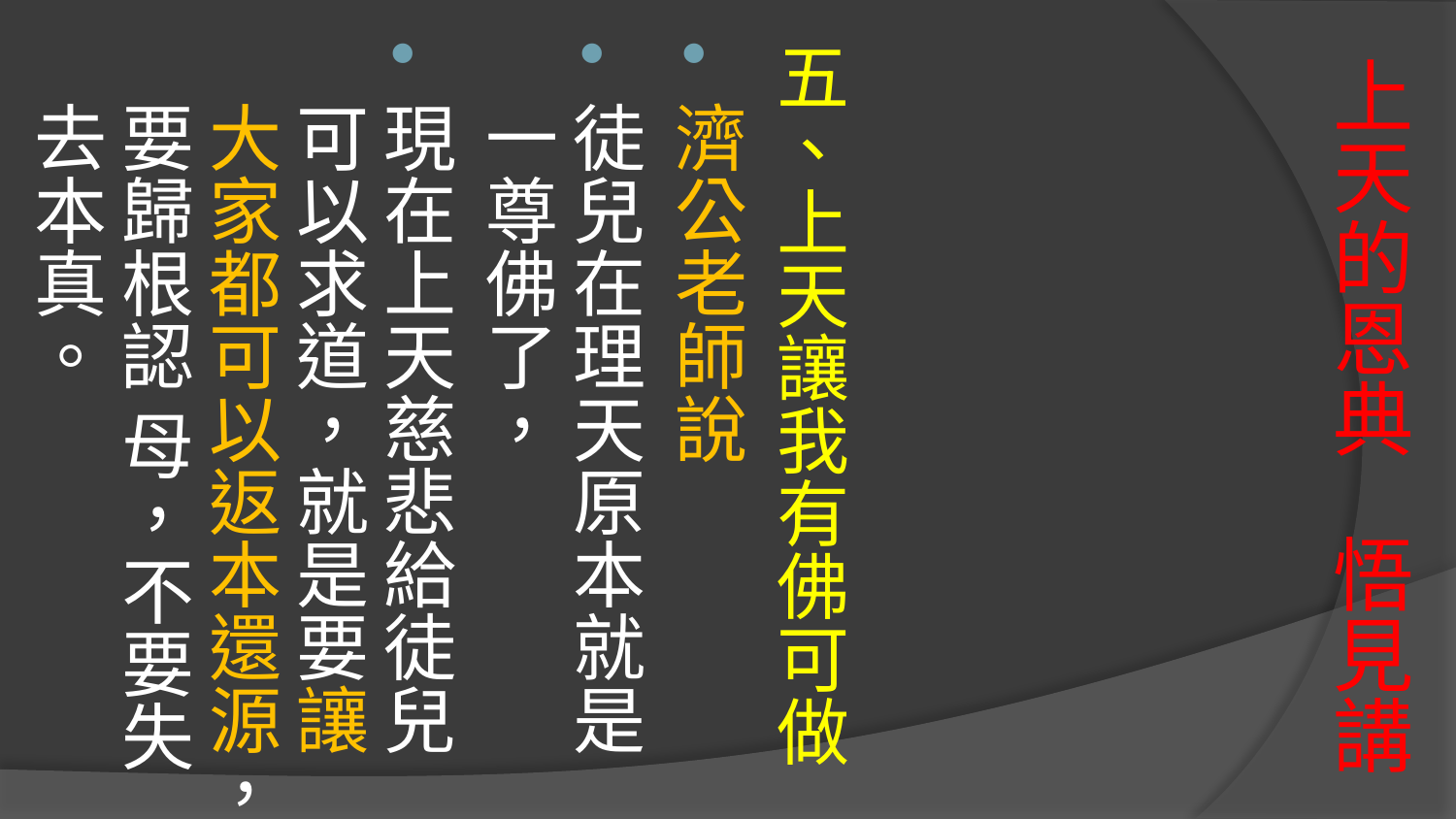

五、上天讓我有佛可做
濟公老師說
徒兒在理天原本就是一尊佛了，
現在上天慈悲給徒兒可以求道，就是要讓大家都可以返本還源，要歸根認 母，不要失去本真。
# 上天的恩典    悟見講